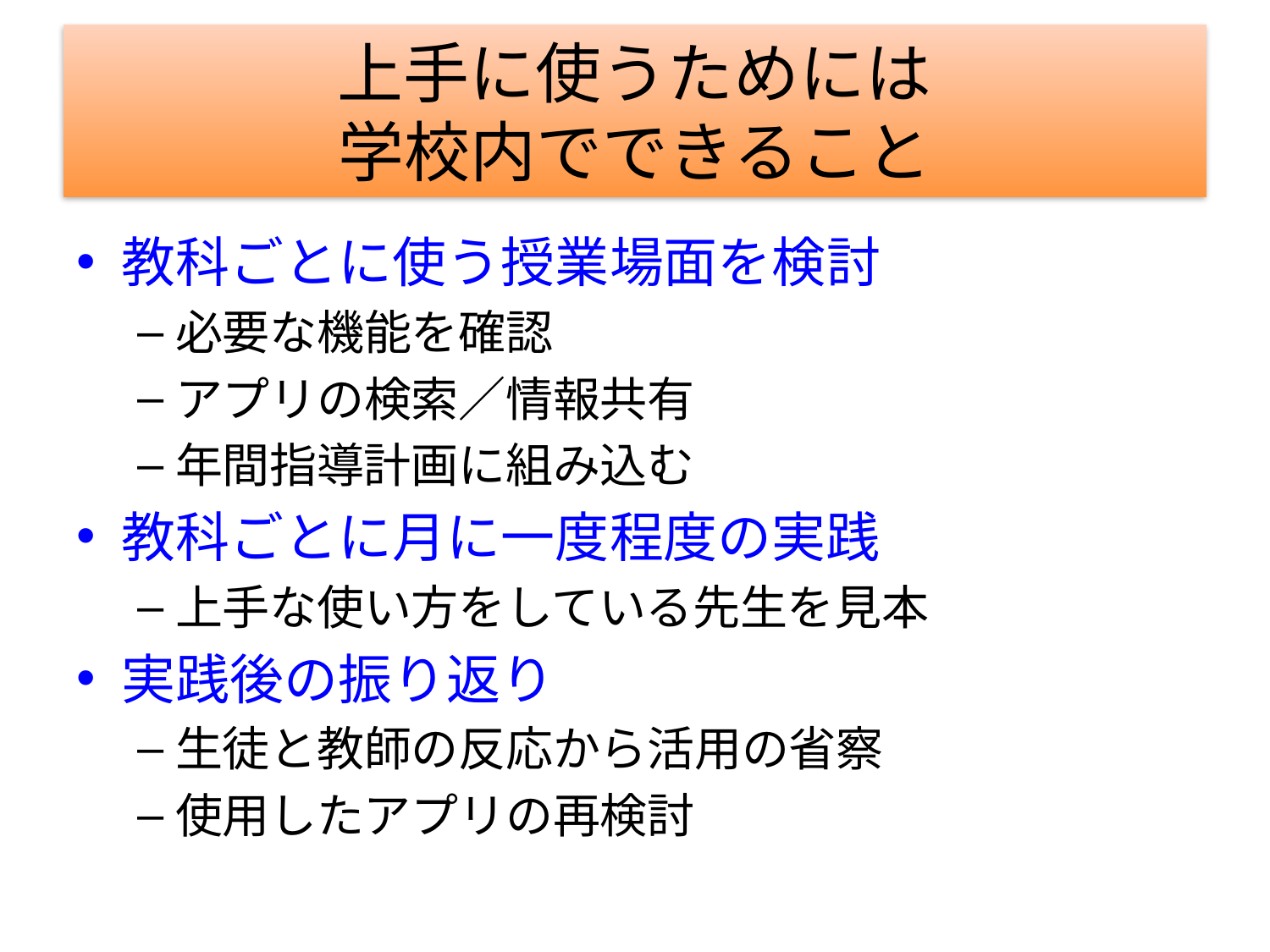

# 上手に使うためには 学校内でできること
教科ごとに使う授業場面を検討
必要な機能を確認
アプリの検索／情報共有
年間指導計画に組み込む
教科ごとに月に一度程度の実践
上手な使い方をしている先生を見本
実践後の振り返り
生徒と教師の反応から活用の省察
使用したアプリの再検討